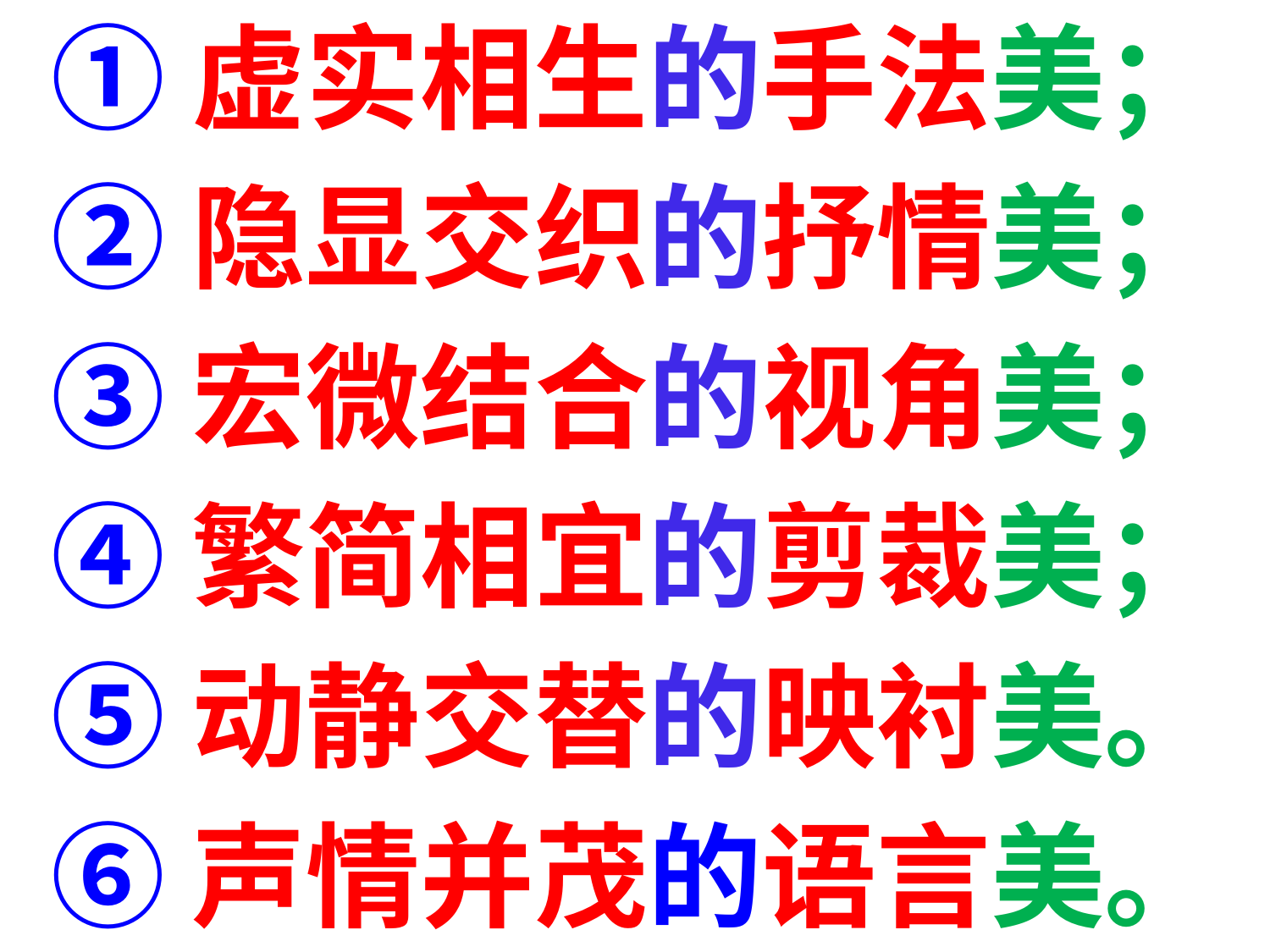

①虚实相生的手法美；
②隐显交织的抒情美；
③宏微结合的视角美；
④繁简相宜的剪裁美；
⑤动静交替的映衬美。
⑥声情并茂的语言美。